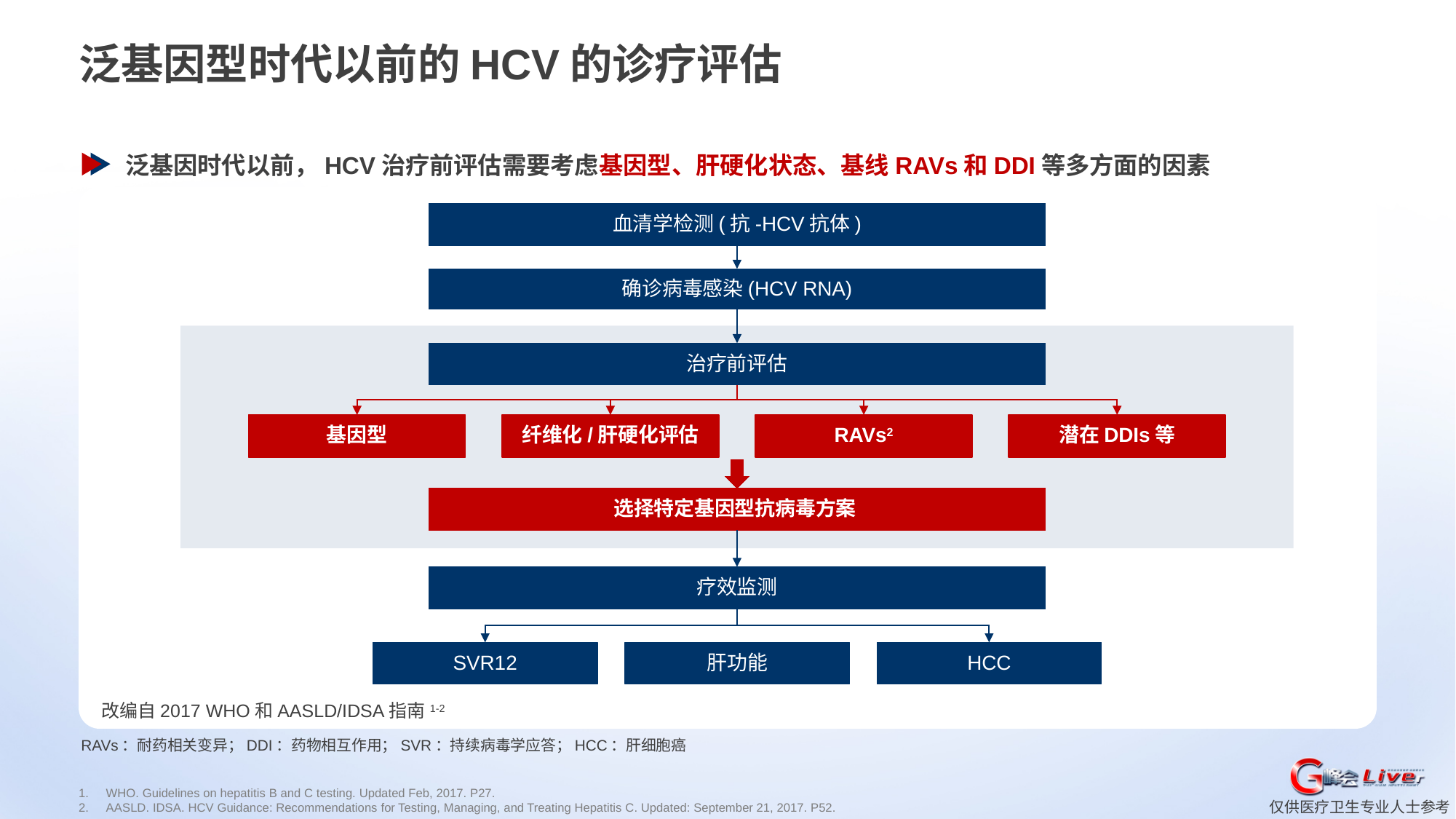

泛基因型时代以前的HCV的诊疗评估
泛基因时代以前，HCV治疗前评估需要考虑基因型、肝硬化状态、基线RAVs和DDI等多方面的因素

血清学检测(抗-HCV抗体)
确诊病毒感染(HCV RNA)

治疗前评估
基因型
纤维化/肝硬化评估
RAVs2
潜在DDIs等

选择特定基因型抗病毒方案
疗效监测
SVR12
肝功能
HCC
改编自2017 WHO和AASLD/IDSA指南1-2
RAVs：耐药相关变异；DDI：药物相互作用；SVR：持续病毒学应答；HCC：肝细胞癌
WHO. Guidelines on hepatitis B and C testing. Updated Feb, 2017. P27.
AASLD. IDSA. HCV Guidance: Recommendations for Testing, Managing, and Treating Hepatitis C. Updated: September 21, 2017. P52.